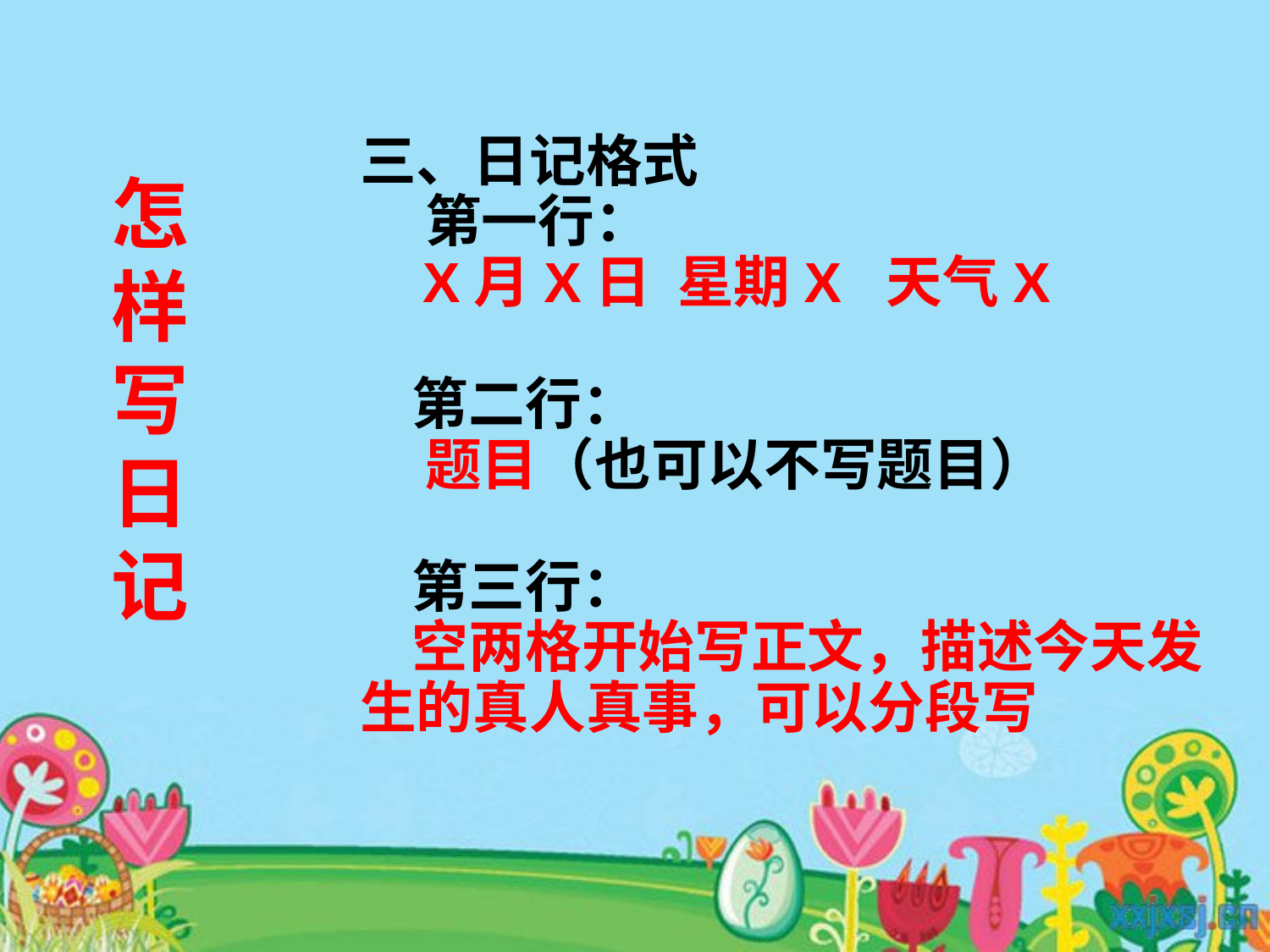

三、日记格式
    第一行：
    X月X日  星期X  天气X

   第二行：
    题目（也可以不写题目）

   第三行：
   空两格开始写正文，描述今天发生的真人真事，可以分段写
怎样写日记